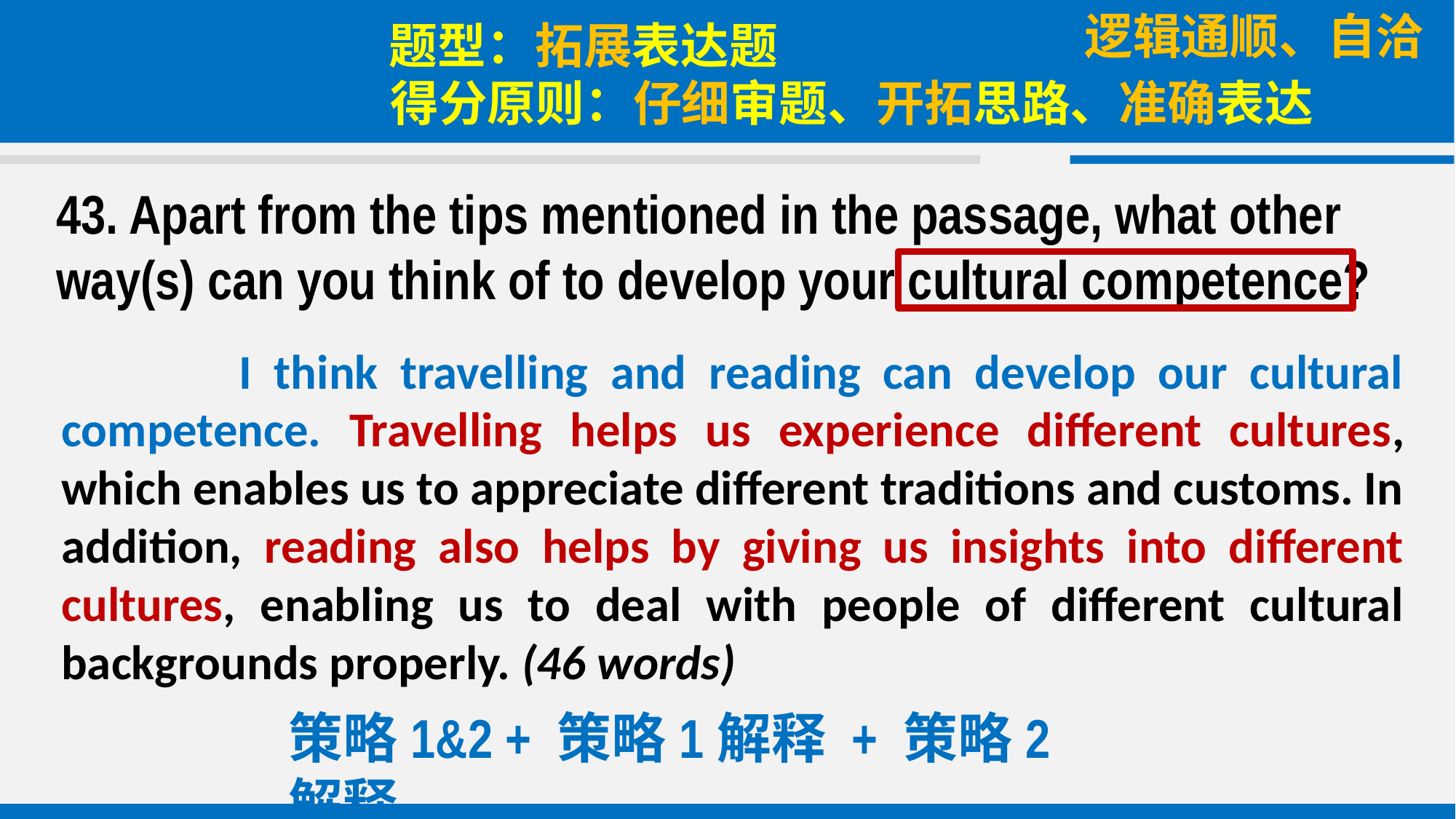

逻辑通顺、自洽
题型：拓展表达题
得分原则：仔细审题、开拓思路、准确表达
43. Apart from the tips mentioned in the passage, what other way(s) can you think of to develop your cultural competence?

        I think travelling and reading can develop our cultural competence. Travelling helps us experience different cultures, which enables us to appreciate different traditions and customs. In addition, reading also helps by giving us insights into different cultures, enabling us to deal with people of different cultural backgrounds properly. (46 words)
策略1&2 + 策略1解释 + 策略2解释